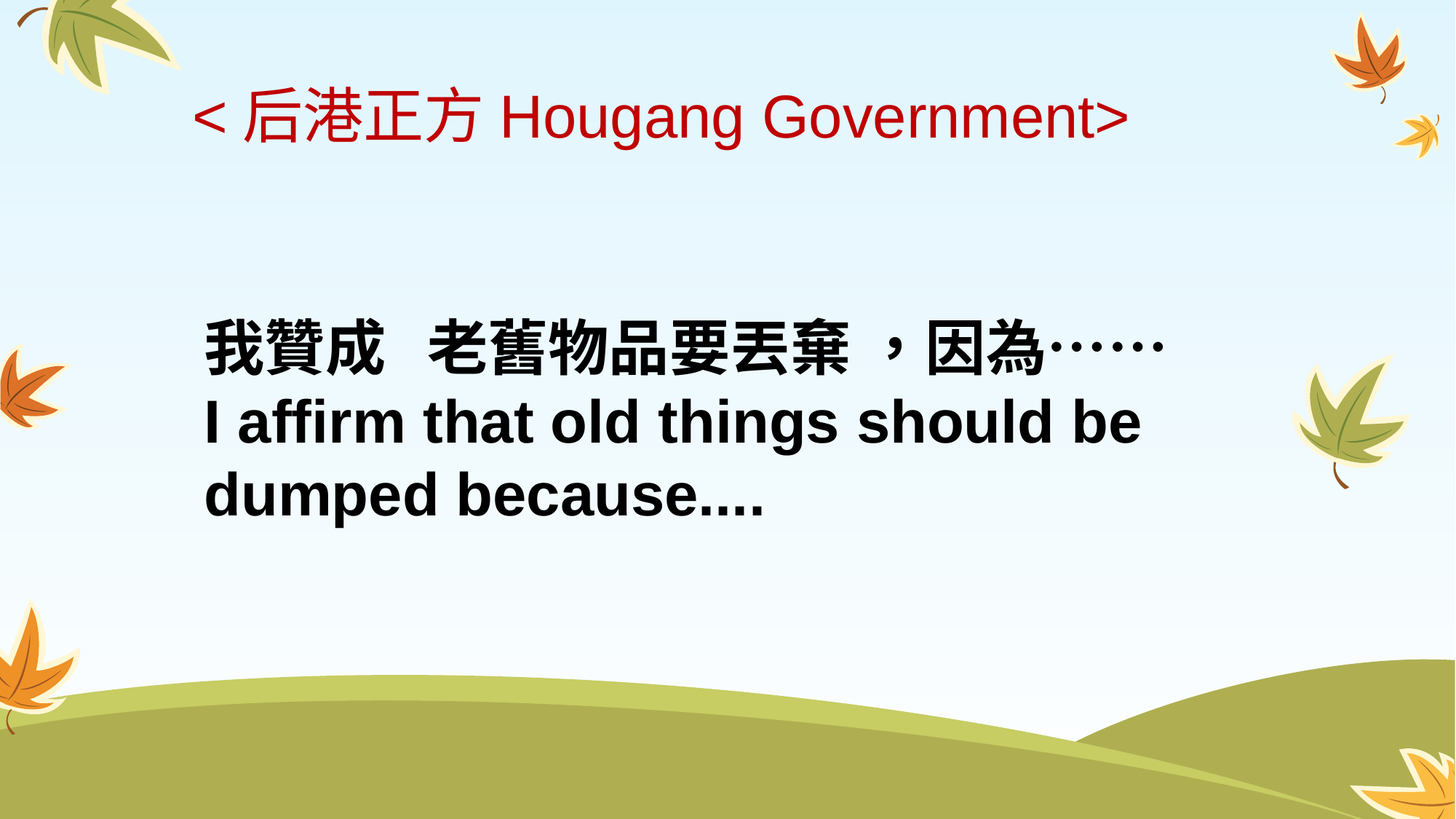

# <后港正方Hougang Government>
我贊成   老舊物品要丟棄 ，因為……
I affirm that old things should be dumped because....